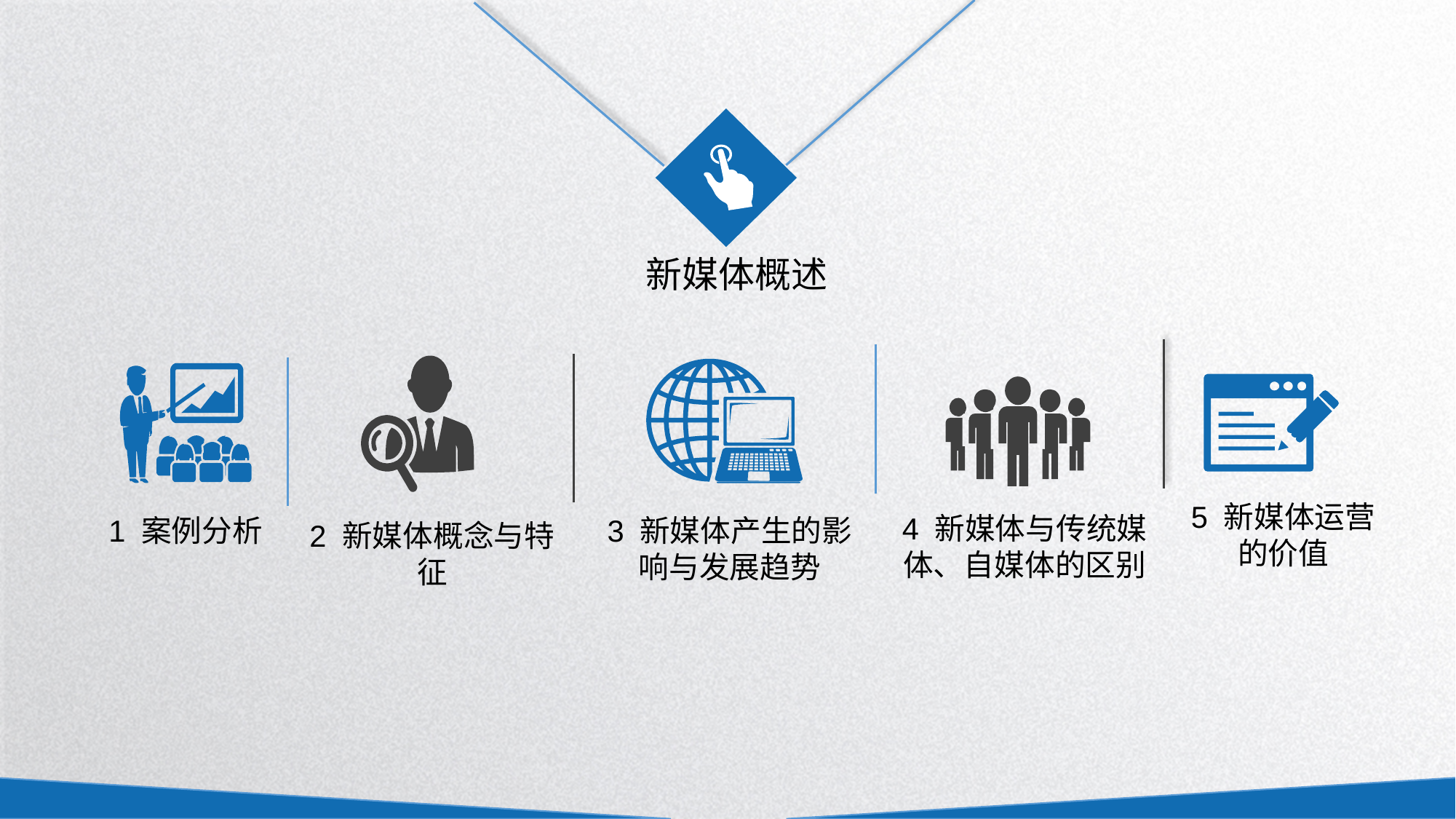

新媒体概述

4 新媒体与传统媒体、自媒体的区别

3 新媒体产生的影响与发展趋势

2 新媒体概念与特征

1 案例分析

5 新媒体运营
的价值